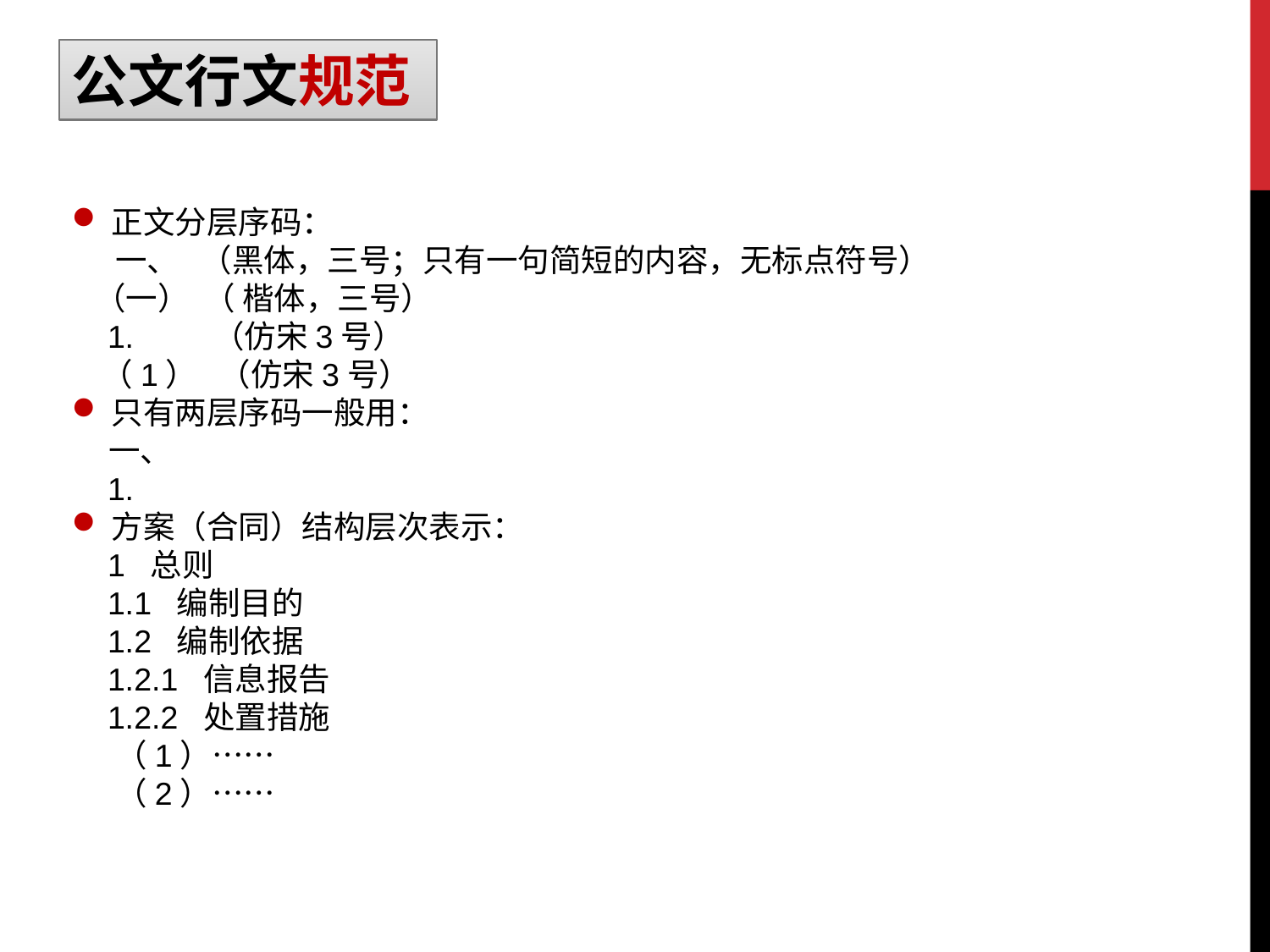

公文行文规范
正文分层序码：
     一、   （黑体，三号；只有一句简短的内容，无标点符号）
  （一）  （ 楷体，三号）
    1.        （仿宋3号）
   （1）   （仿宋3号）
只有两层序码一般用：
    一、
    1.
方案（合同）结构层次表示：
    1  总则
    1.1  编制目的
    1.2  编制依据
    1.2.1  信息报告
    1.2.2  处置措施
     （1）……
     （2）……